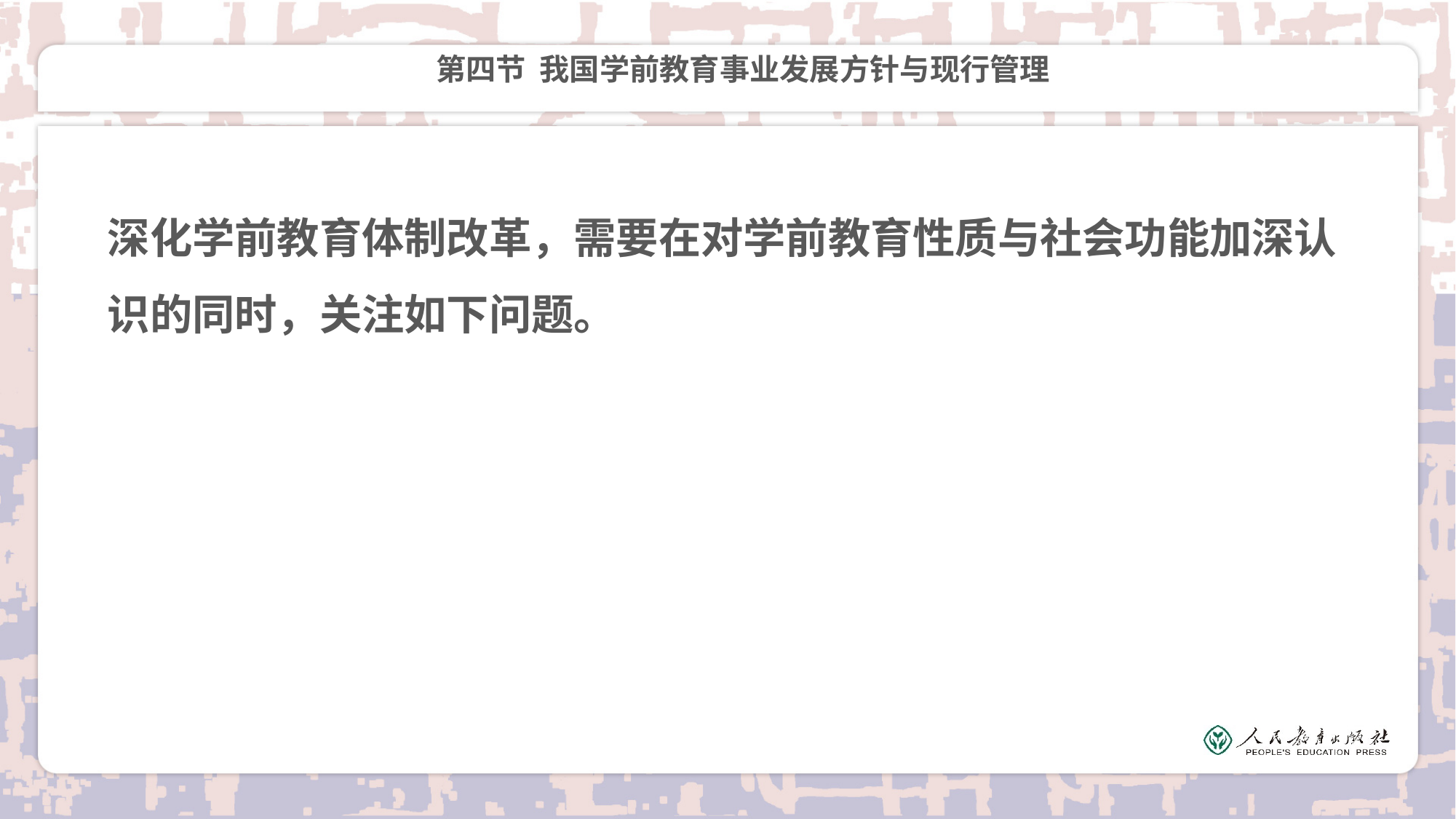

# 第四节  我国学前教育事业发展方针与现行管理
深化学前教育体制改革，需要在对学前教育性质与社会功能加深认识的同时，关注如下问题。